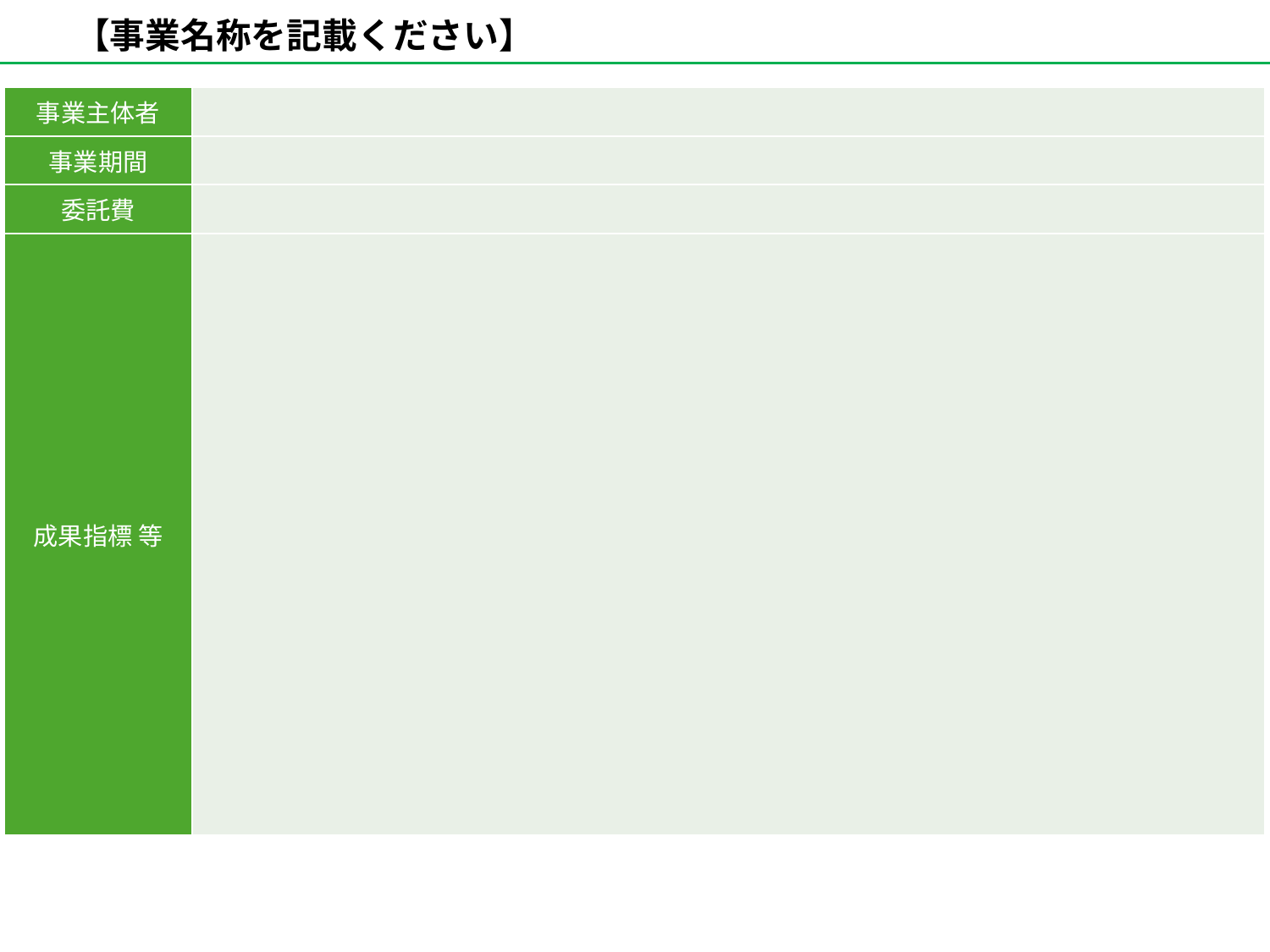

【事業名称を記載ください】
| 事業主体者 |  |
| --- | --- |
| 事業期間 |  |
| 委託費 |  |
| 成果指標 等 |  |